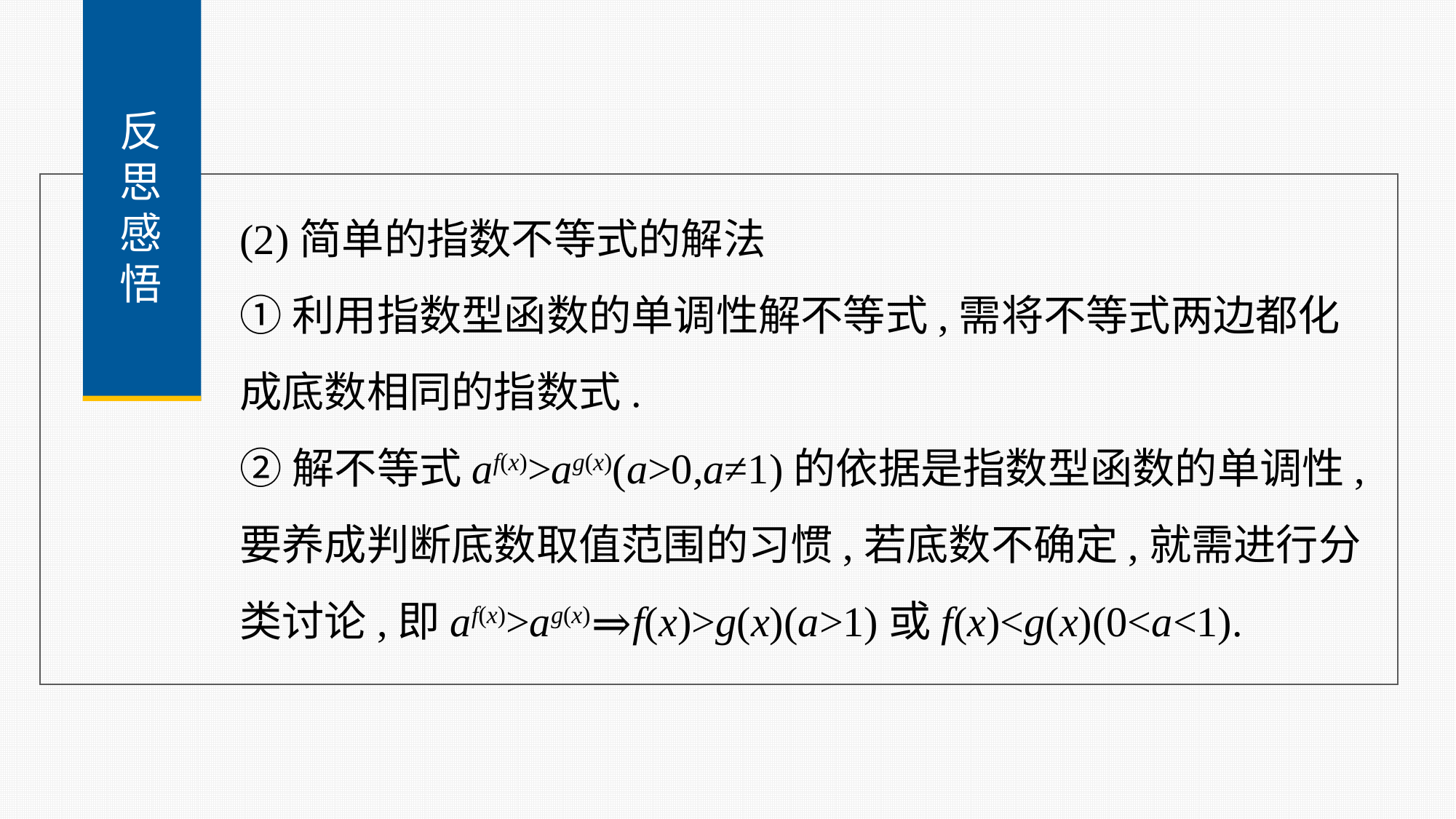

反
思
感
悟

(2)简单的指数不等式的解法
①利用指数型函数的单调性解不等式,需将不等式两边都化成底数相同的指数式.
②解不等式af(x)>ag(x)(a>0,a≠1)的依据是指数型函数的单调性,要养成判断底数取值范围的习惯,若底数不确定,就需进行分类讨论,即af(x)>ag(x)⇒f(x)>g(x)(a>1)或f(x)<g(x)(0<a<1).